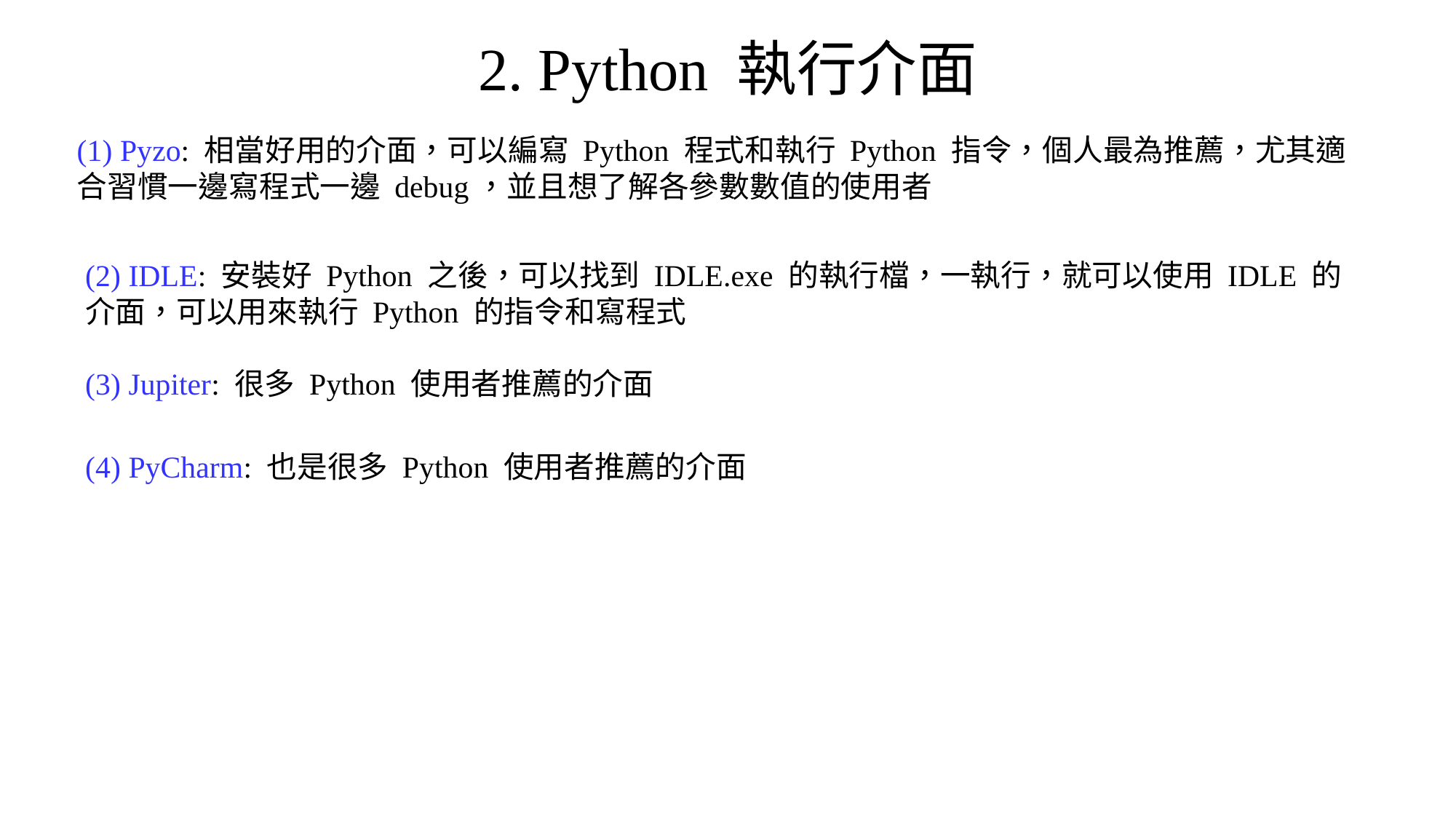

2. Python 執行介面
(1) Pyzo: 相當好用的介面，可以編寫 Python 程式和執行 Python 指令，個人最為推薦，尤其適合習慣一邊寫程式一邊 debug，並且想了解各參數數值的使用者
(2) IDLE: 安裝好 Python 之後，可以找到 IDLE.exe 的執行檔，一執行，就可以使用 IDLE 的介面，可以用來執行 Python 的指令和寫程式

(3) Jupiter: 很多 Python 使用者推薦的介面
(4) PyCharm: 也是很多 Python 使用者推薦的介面